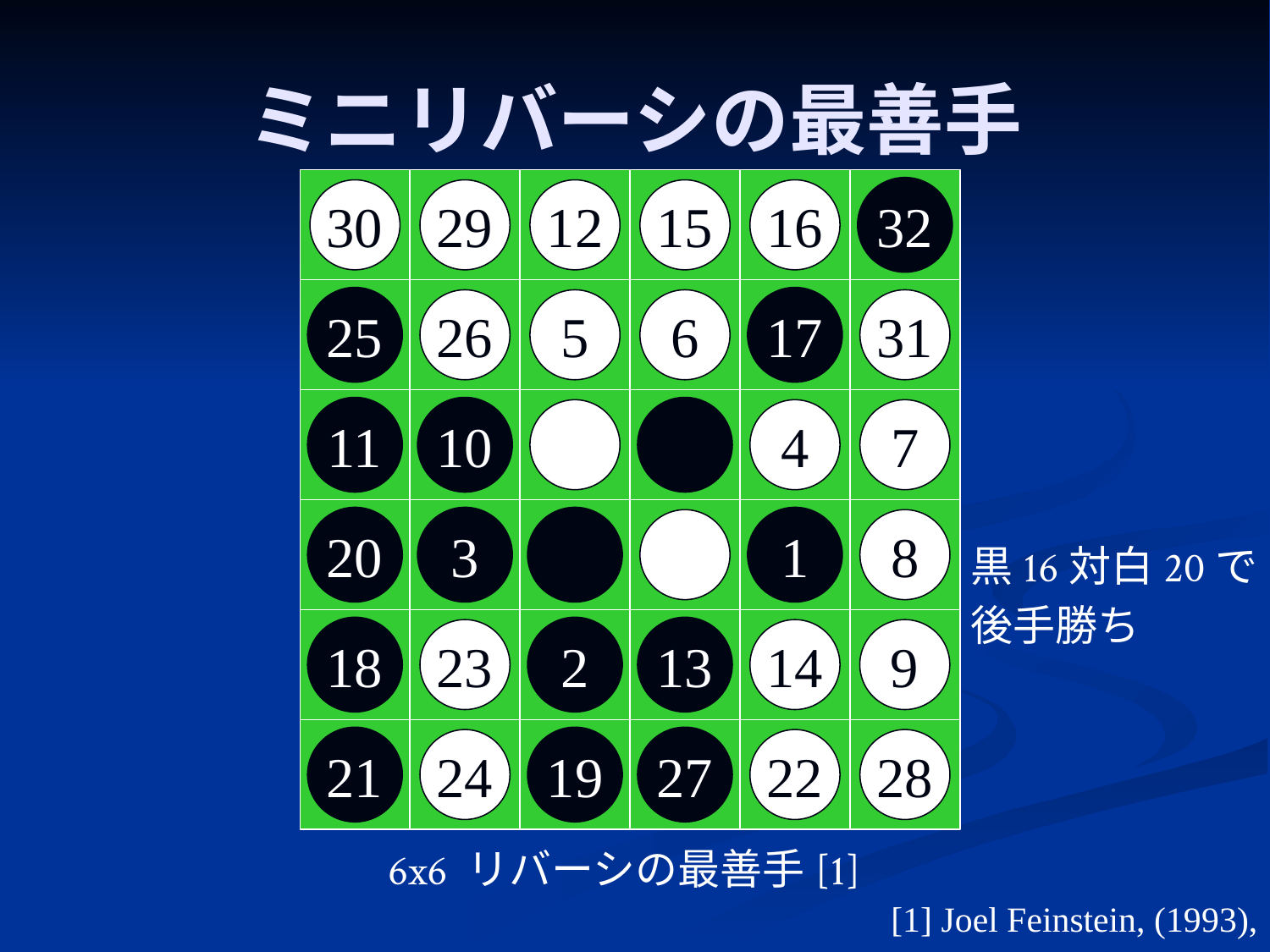

# ミニリバーシの最善手

30
29
12
15
16
32
25
26
5
6
17
31
11
10

4
7
20
3

1
8
黒16対白20で
後手勝ち
18
23
2
13
14
9
21
24
19
27
22
28
6x6 リバーシの最善手[1]
[1] Joel Feinstein, (1993),